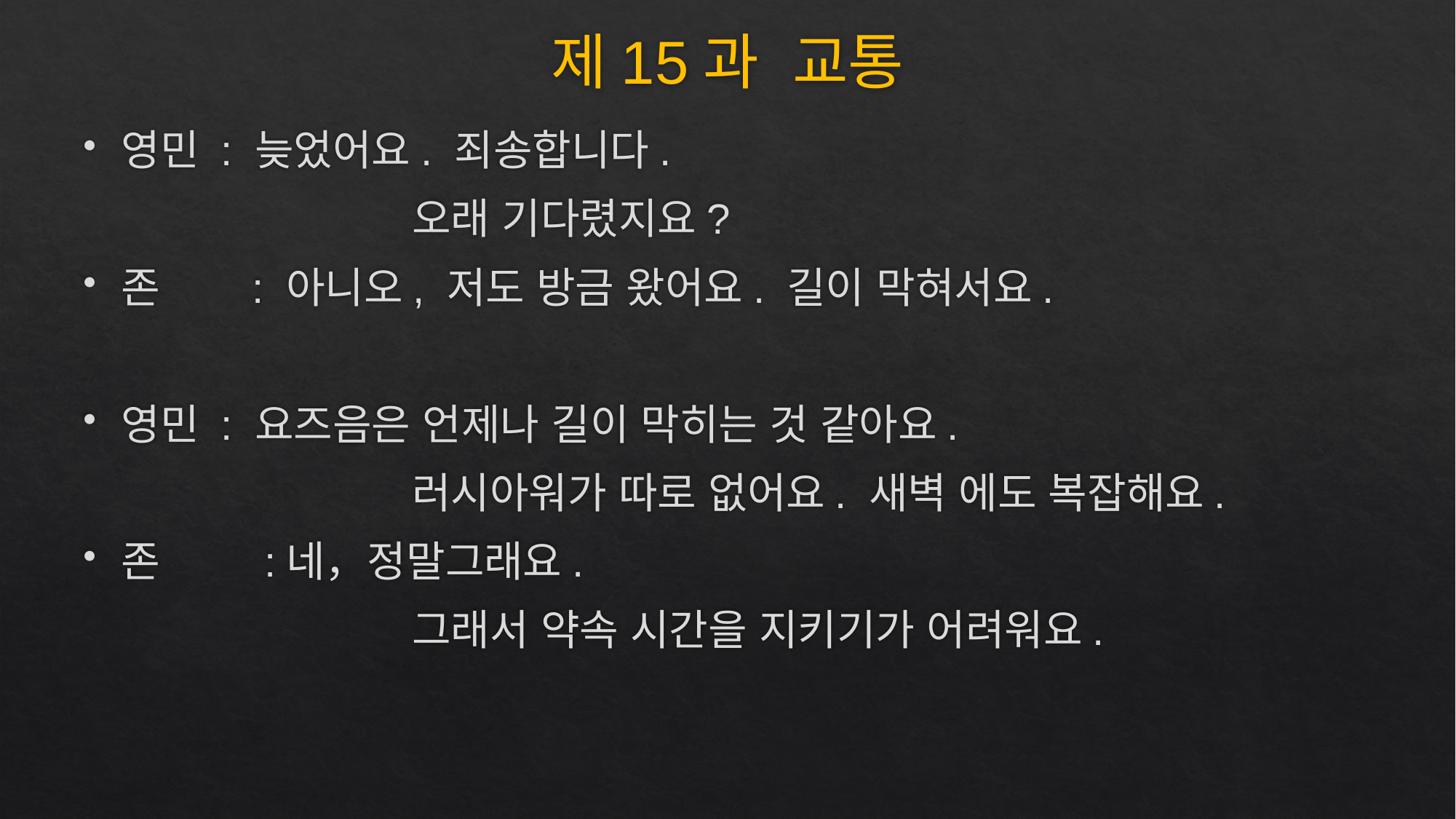

# 제15과  교통
영민 : 늦었어요. 죄송합니다.
			오래 기다렸지요?
존	 : 아니오, 저도 방금 왔어요. 길이 막혀서요.

영민 : 요즈음은 언제나 길이 막히는 것 같아요.
			러시아워가 따로 없어요. 새벽 에도 복잡해요.
존	  :네，정말그래요.
			그래서 약속 시간을 지키기가 어려워요.